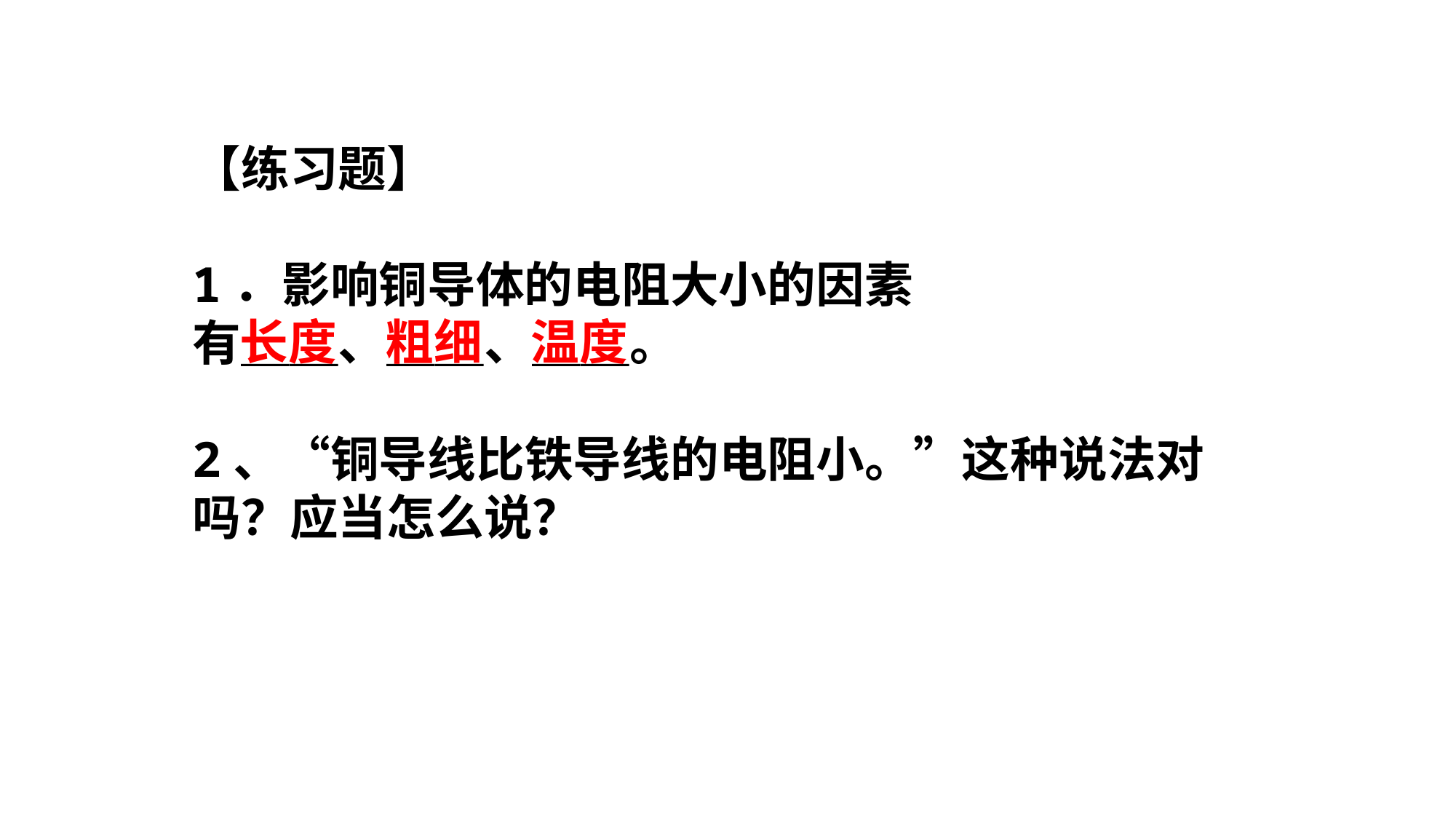

【练习题】

1．影响铜导体的电阻大小的因素
有＿＿、＿＿、＿＿。

2、“铜导线比铁导线的电阻小。”这种说法对吗？应当怎么说？
长度　粗细　温度